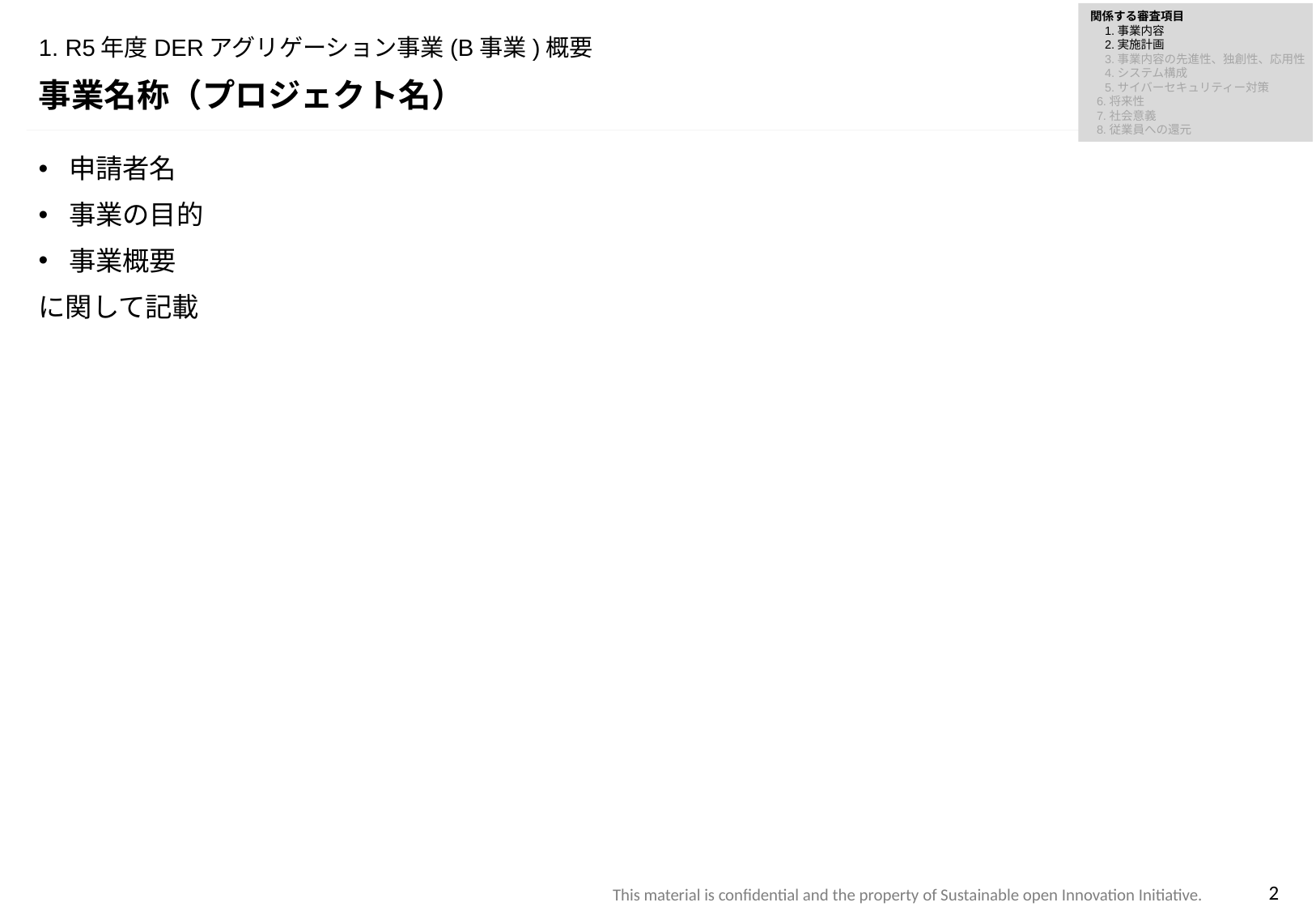

関係する審査項目
　1.事業内容
　2.実施計画
　3.事業内容の先進性、独創性、応用性
　4.システム構成
　5.サイバーセキュリティー対策
  6.将来性
  7.社会意義
  8.従業員への還元
# 1. R5年度DERアグリゲーション事業(B事業)概要
事業名称（プロジェクト名）
申請者名
事業の目的
事業概要
に関して記載